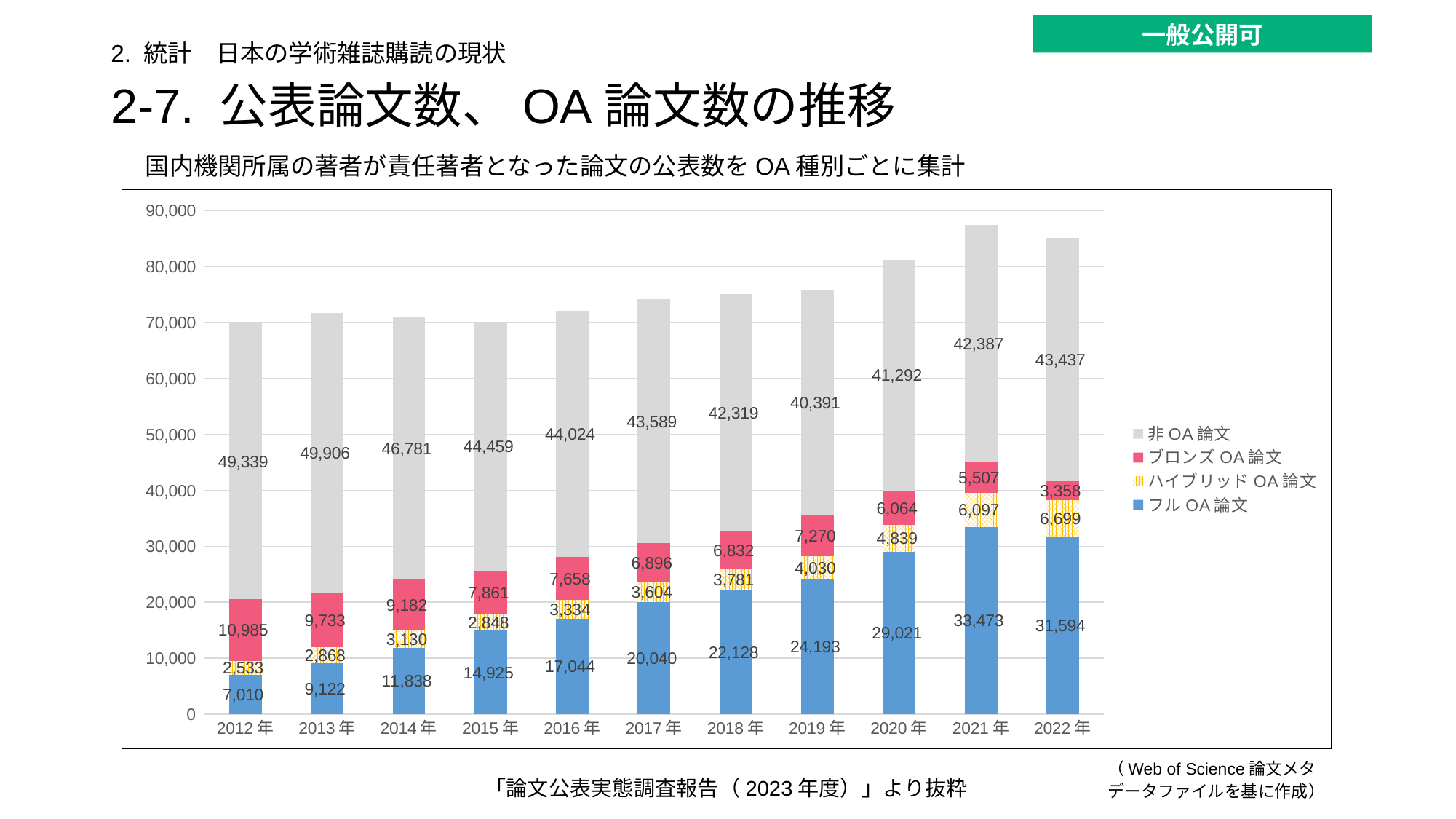

一般公開可
2. 統計　日本の学術雑誌購読の現状
# 2-7. 公表論文数、OA論文数の推移
国内機関所属の著者が責任著者となった論文の公表数をOA種別ごとに集計

### Chart

| Category | フルOA論文 | ハイブリッドOA論文 | ブロンズOA論文 | 非OA論文 |
|---|---|---|---|---|
| 2012年 | 7010.0 | 2533.0 | 10985.0 | 49339.0 |
| 2013年 | 9122.0 | 2868.0 | 9733.0 | 49906.0 |
| 2014年 | 11838.0 | 3130.0 | 9182.0 | 46781.0 |
| 2015年 | 14925.0 | 2848.0 | 7861.0 | 44459.0 |
| 2016年 | 17044.0 | 3334.0 | 7658.0 | 44024.0 |
| 2017年 | 20040.0 | 3604.0 | 6896.0 | 43589.0 |
| 2018年 | 22128.0 | 3781.0 | 6832.0 | 42319.0 |
| 2019年 | 24193.0 | 4030.0 | 7270.0 | 40391.0 |
| 2020年 | 29021.0 | 4839.0 | 6064.0 | 41292.0 |
| 2021年 | 33473.0 | 6097.0 | 5507.0 | 42387.0 |
| 2022年 | 31594.0 | 6699.0 | 3358.0 | 43437.0 |
（Web of Science論文メタデータファイルを基に作成）
「論文公表実態調査報告（2023年度）」より抜粋